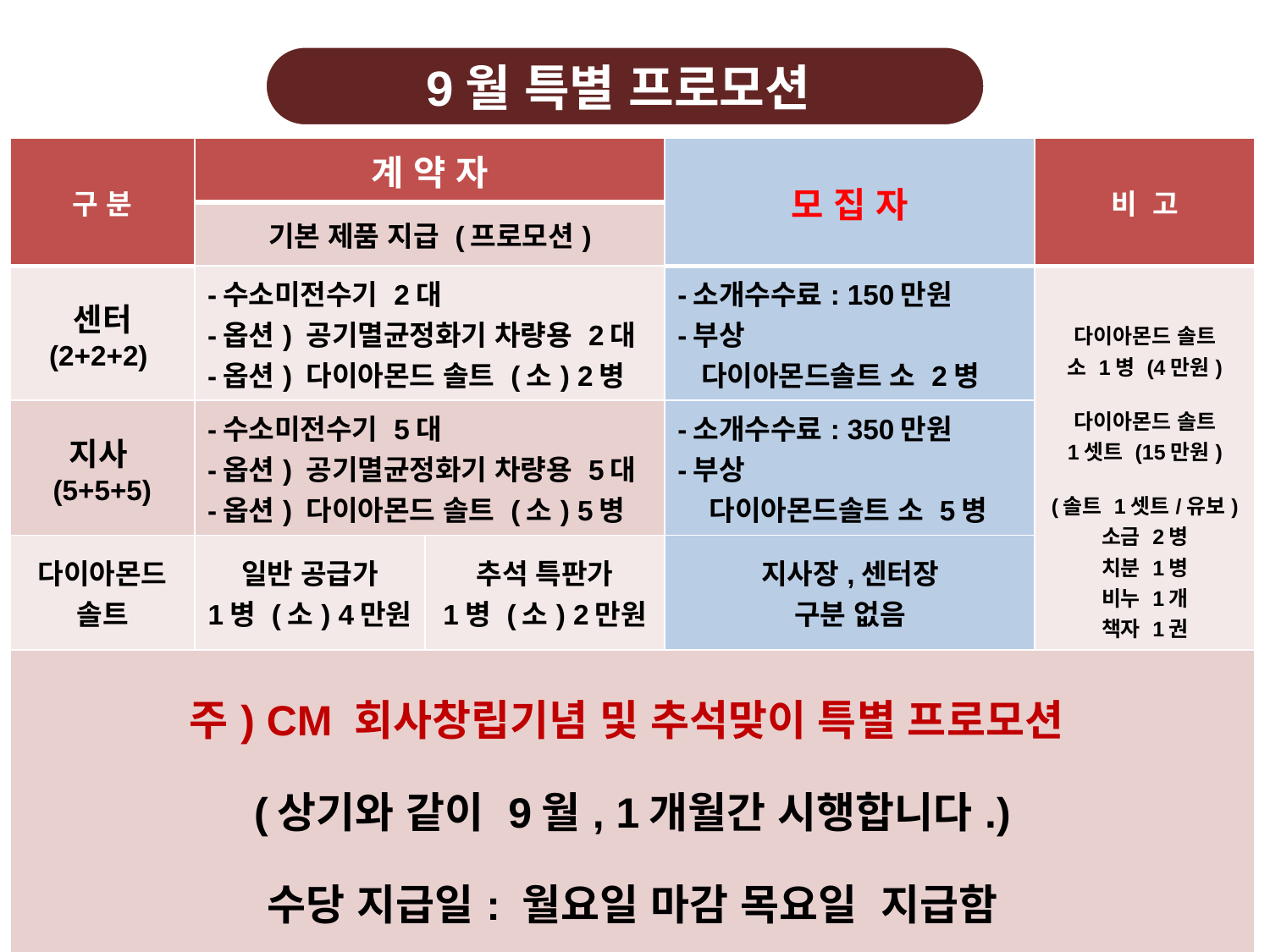

9월 특별 프로모션
| 구 분 | 계 약 자 |  | 모 집 자 | 비 고 |
| --- | --- | --- | --- | --- |
|  | 기본 제품 지급 (프로모션) |  |  |  |
| 센터 (2+2+2) | -수소미전수기 2대 -옵션) 공기멸균정화기 차량용 2대 -옵션) 다이아몬드 솔트 (소) 2병 |  | -소개수수료: 150만원 -부상 다이아몬드솔트 소 2병 | 다이아몬드 솔트 소 1병 (4만원) 다이아몬드 솔트 1셋트 (15만원) (솔트 1셋트/유보) 소금 2병 치분 1병 비누 1개 책자 1권 |
| 지사 (5+5+5) | -수소미전수기 5대 -옵션) 공기멸균정화기 차량용 5대 -옵션) 다이아몬드 솔트 (소) 5병 |  | -소개수수료: 350만원 -부상 다이아몬드솔트 소 5병 |  |
| 다이아몬드 솔트 | 일반 공급가 1병 (소) 4만원 | 추석 특판가 1병 (소) 2만원 | 지사장,센터장 구분 없음 |  |
| 주) CM 회사창립기념 및 추석맞이 특별 프로모션 (상기와 같이 9월, 1개월간 시행합니다.) 수당 지급일: 월요일 마감 목요일 지급함 (수당 지급표: 별첨) |  |  |  |  |